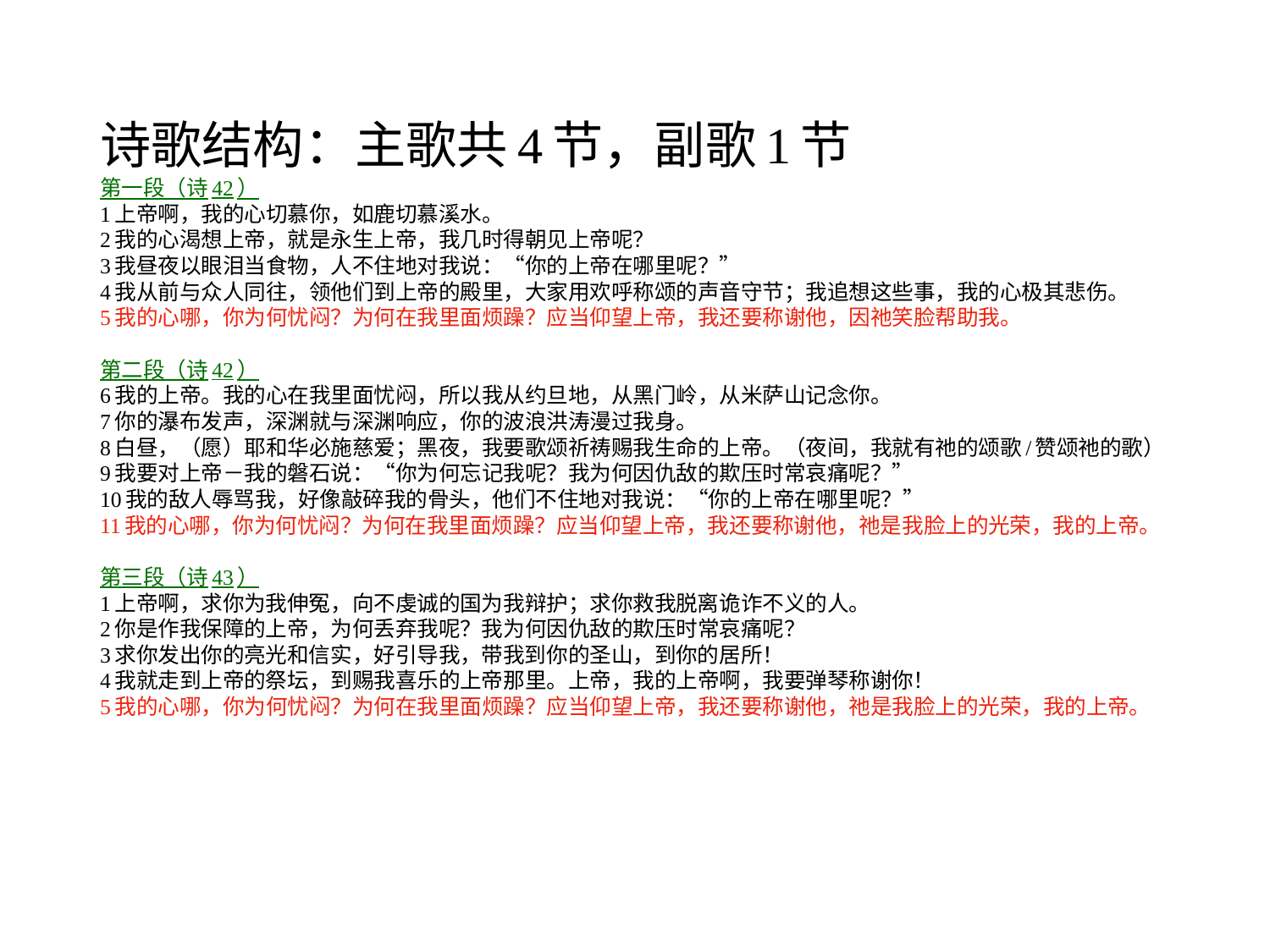

# 诗歌结构：主歌共4节，副歌1节
第一段（诗42）
1上帝啊，我的心切慕你，如鹿切慕溪水。
2我的心渴想上帝，就是永生上帝，我几时得朝见上帝呢？
3我昼夜以眼泪当食物，人不住地对我说：“你的上帝在哪里呢？”
4我从前与众人同往，领他们到上帝的殿里，大家用欢呼称颂的声音守节；我追想这些事，我的心极其悲伤。
5我的心哪，你为何忧闷？为何在我里面烦躁？应当仰望上帝，我还要称谢他，因祂笑脸帮助我。

第二段（诗42）
6我的上帝。我的心在我里面忧闷，所以我从约旦地，从黑门岭，从米萨山记念你。
7你的瀑布发声，深渊就与深渊响应，你的波浪洪涛漫过我身。
8白昼，（愿）耶和华必施慈爱；黑夜，我要歌颂祈祷赐我生命的上帝。（夜间，我就有祂的颂歌/赞颂祂的歌）
9我要对上帝－我的磐石说：“你为何忘记我呢？我为何因仇敌的欺压时常哀痛呢？”
10我的敌人辱骂我，好像敲碎我的骨头，他们不住地对我说：“你的上帝在哪里呢？”
11我的心哪，你为何忧闷？为何在我里面烦躁？应当仰望上帝，我还要称谢他，祂是我脸上的光荣，我的上帝。

第三段（诗43）
1上帝啊，求你为我伸冤，向不虔诚的国为我辩护；求你救我脱离诡诈不义的人。
2你是作我保障的上帝，为何丢弃我呢？我为何因仇敌的欺压时常哀痛呢？
3求你发出你的亮光和信实，好引导我，带我到你的圣山，到你的居所！
4我就走到上帝的祭坛，到赐我喜乐的上帝那里。上帝，我的上帝啊，我要弹琴称谢你！
5我的心哪，你为何忧闷？为何在我里面烦躁？应当仰望上帝，我还要称谢他，祂是我脸上的光荣，我的上帝。